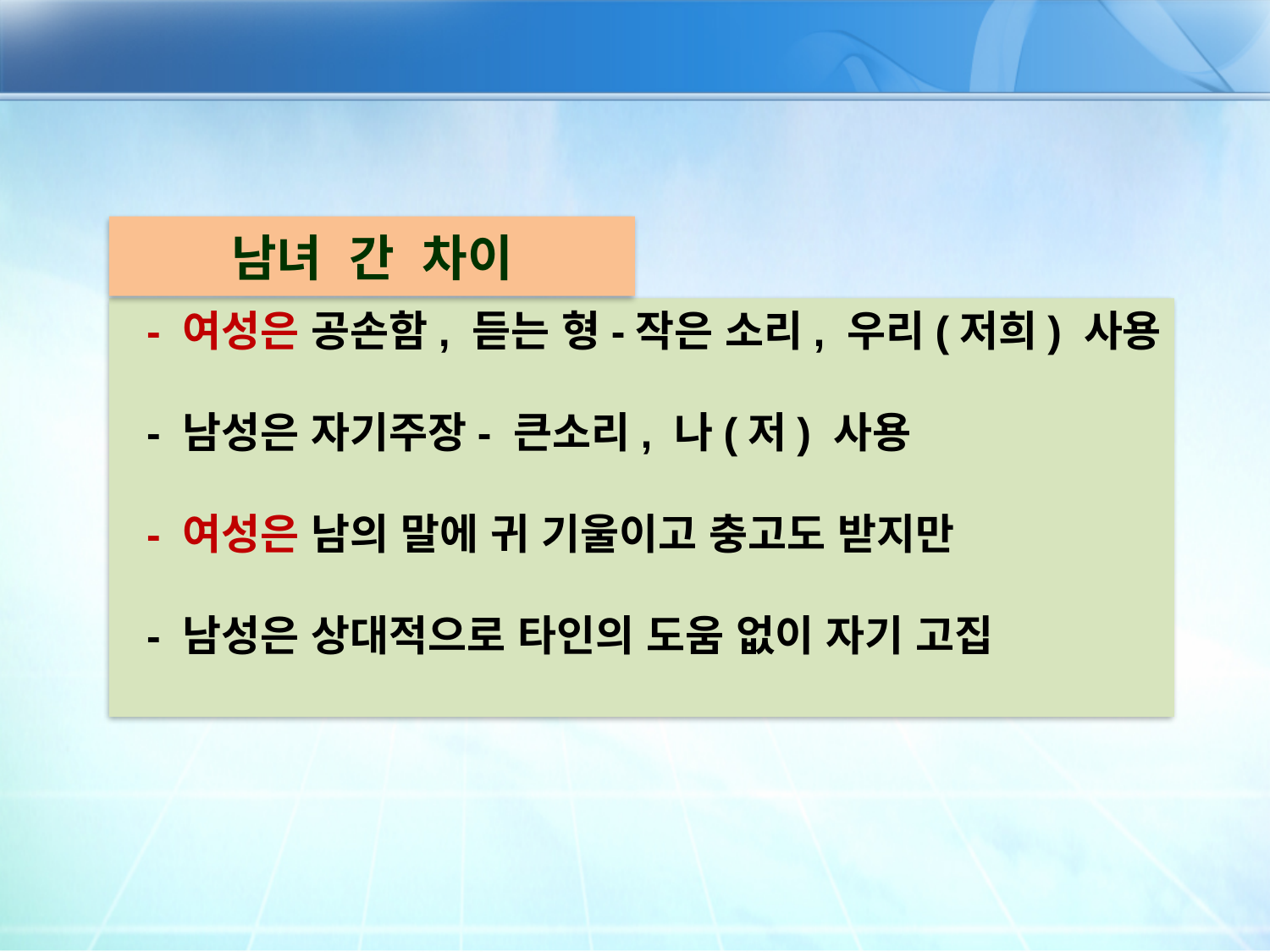

남녀  간  차이
- 여성은 공손함, 듣는 형-작은 소리, 우리(저희) 사용

- 남성은 자기주장- 큰소리, 나(저) 사용

- 여성은 남의 말에 귀 기울이고 충고도 받지만

- 남성은 상대적으로 타인의 도움 없이 자기 고집